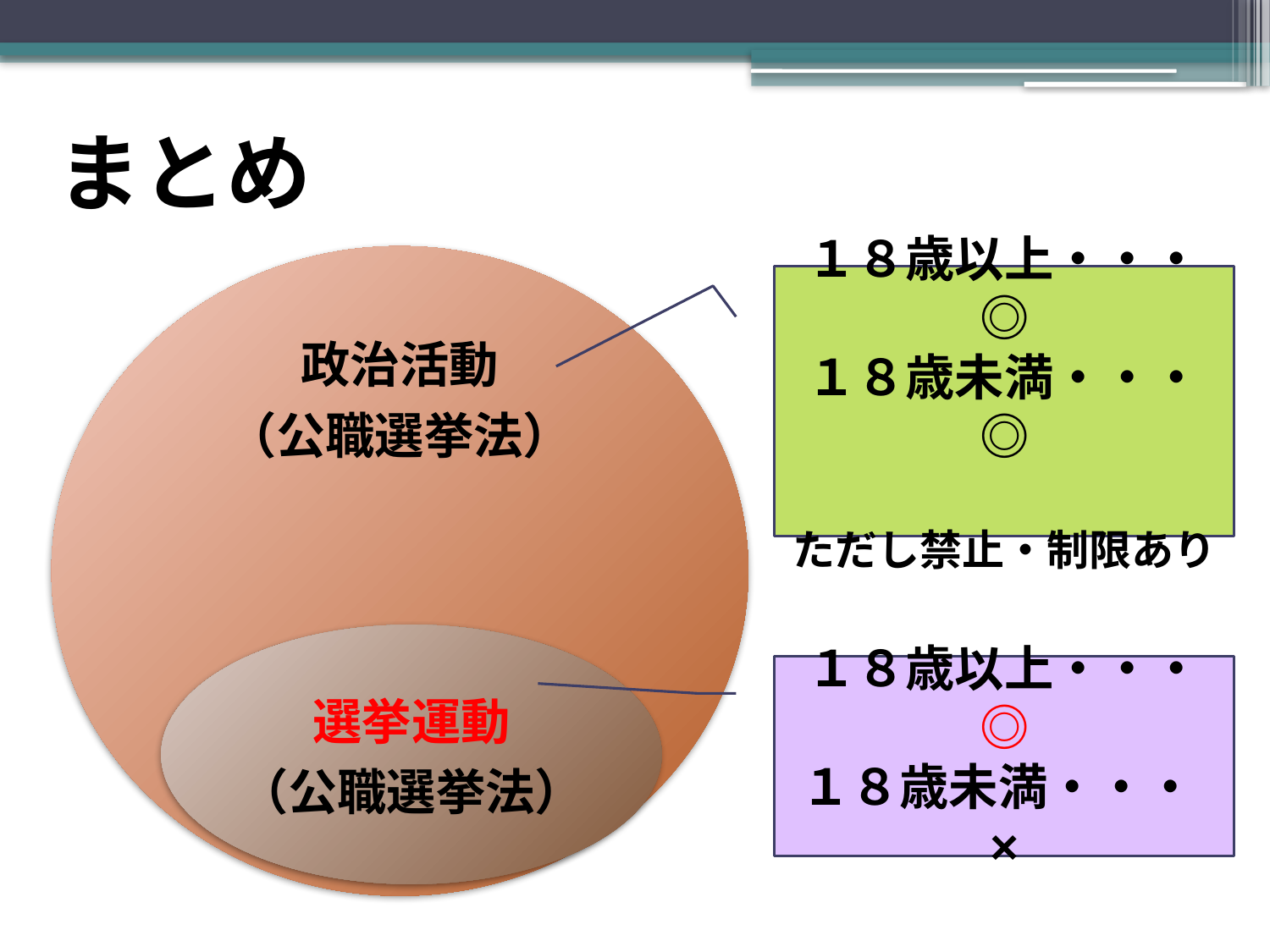

# まとめ

政治活動
（公職選挙法）
選挙運動
（公職選挙法）
１８歳以上・・・◎
１８歳未満・・・◎

ただし禁止・制限あり
１８歳以上・・・◎
１８歳未満・・・×